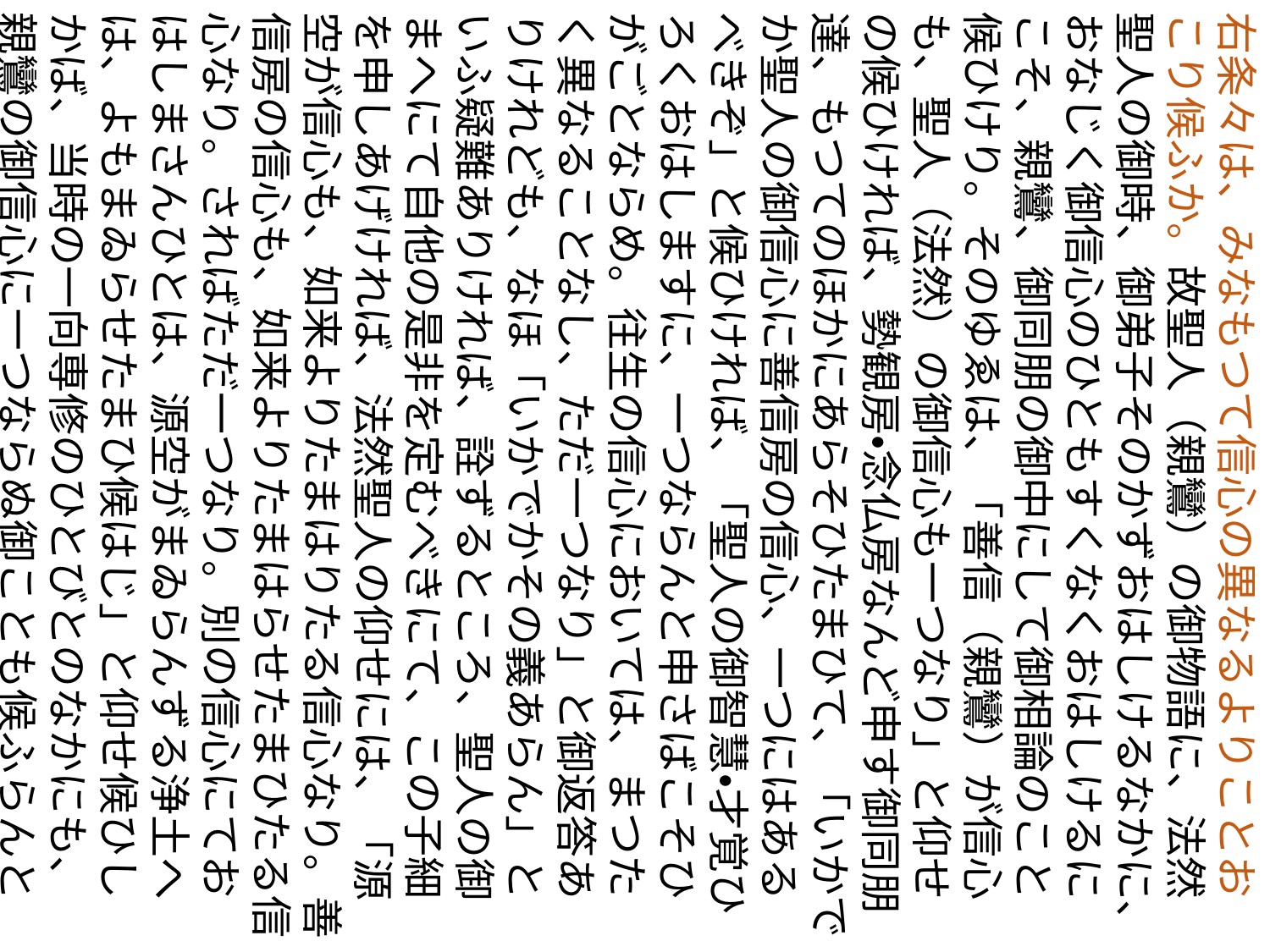

右条々は、みなもつて信心の異なるよりことおこり候ふか。故聖人（親鸞）の御物語に、法然聖人の御時、御弟子そのかずおはしけるなかに、おなじく御信心のひともすくなくおはしけるにこそ、親鸞、御同朋の御中にして御相論のこと候ひけり。そのゆゑは、「善信（親鸞）が信心も、聖人（法然）の御信心も一つなり」と仰せの候ひければ、勢観房・念仏房なんど申す御同朋達、もつてのほかにあらそひたまひて、「いかでか聖人の御信心に善信房の信心、一つにはあるべきぞ」と候ひければ、「聖人の御智慧・才覚ひろくおはしますに、一つならんと申さばこそひがごとならめ。往生の信心においては、まつたく異なることなし、ただ一つなり」と御返答ありけれども、なほ「いかでかその義あらん」といふ疑難ありければ、詮ずるところ、聖人の御まへにて自他の是非を定むべきにて、この子細を申しあげければ、法然聖人の仰せには、「源空が信心も、如来よりたまはりたる信心なり。善信房の信心も、如来よりたまはらせたまひたる信心なり。さればただ一つなり。別の信心にておはしまさんひとは、源空がまゐらんずる浄土へは、よもまゐらせたまひ候はじ」と仰せ候ひしかば、当時の一向専修のひとびとのなかにも、親鸞の御信心に一つならぬ御ことも候ふらんとおぼえ候ふ。
（「共通資料」一三頁、『註釈版聖典』八五一頁）